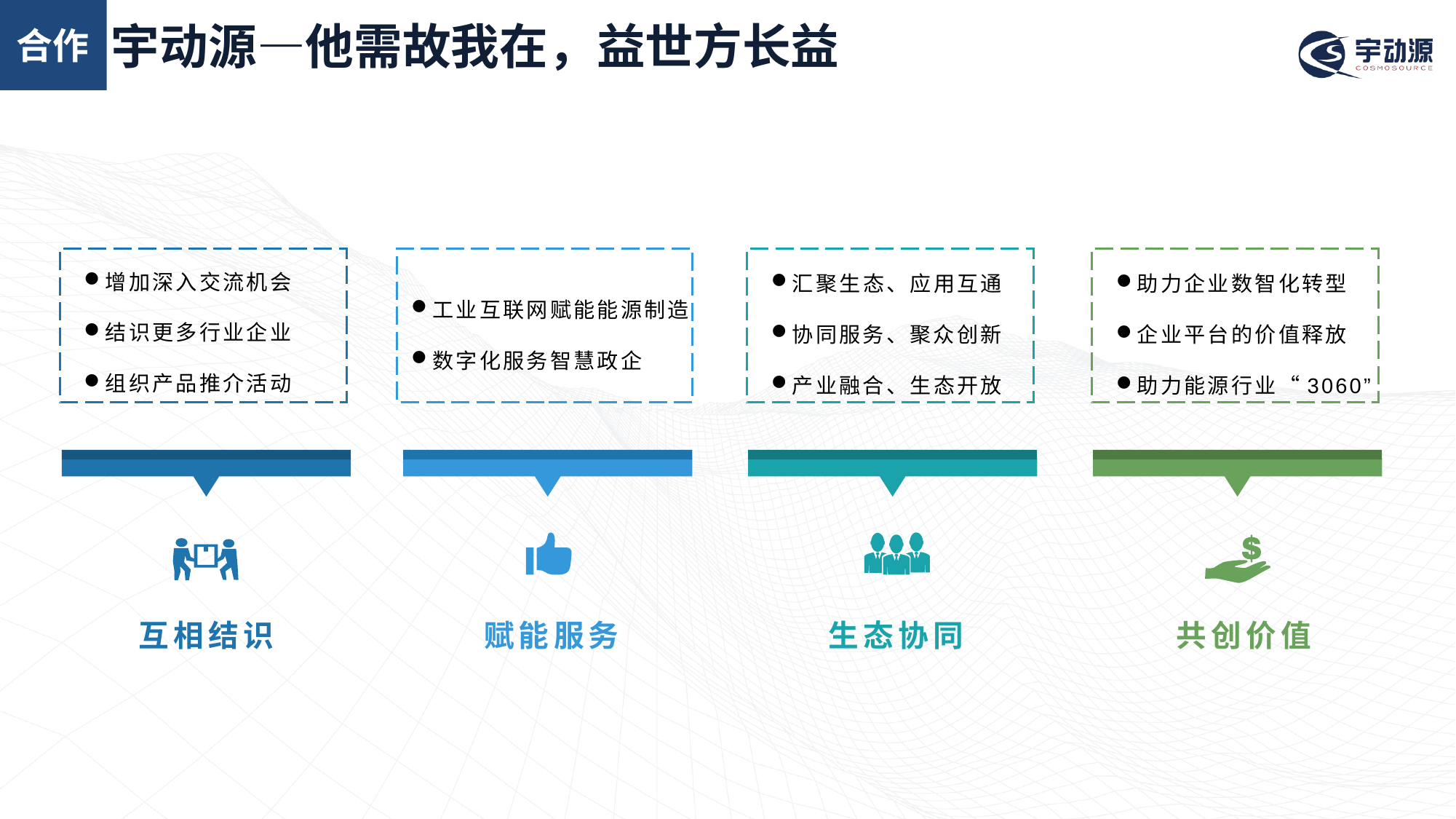

合作
# 宇动源—他需故我在，益世方长益
增加深入交流机会
结识更多行业企业
组织产品推介活动
汇聚生态、应用互通
协同服务、聚众创新
产业融合、生态开放
工业互联网赋能能源制造
数字化服务智慧政企

助力企业数智化转型
企业平台的价值释放
助力能源行业“3060”

互相结识
赋能服务
生态协同
共创价值